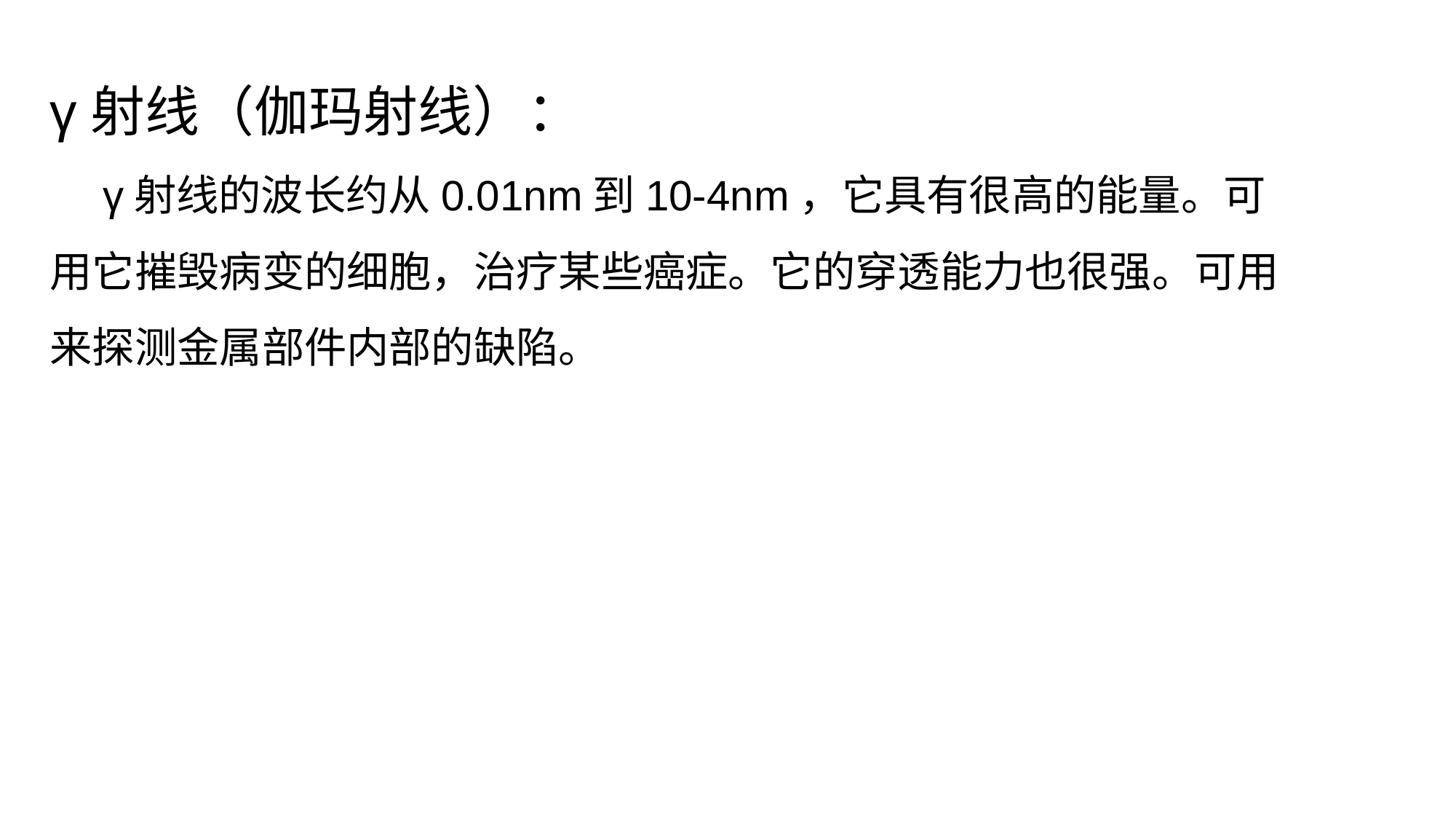

γ射线（伽玛射线）：　　
　γ射线的波长约从0.01nm到10-4nm，它具有很高的能量。可用它摧毁病变的细胞，治疗某些癌症。它的穿透能力也很强。可用来探测金属部件内部的缺陷。